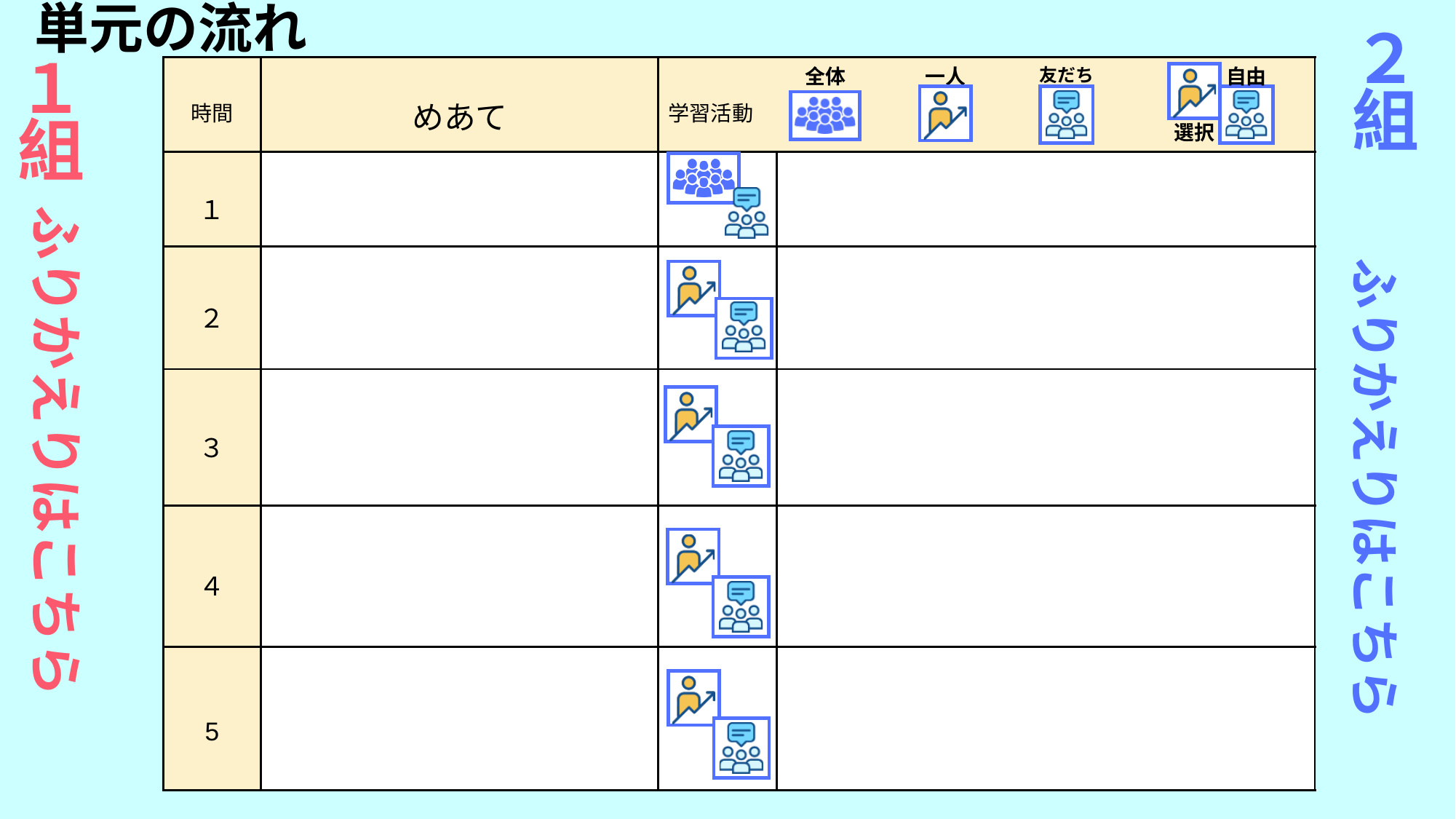

単元の流れ
２組
| 時間 | めあて | 学習活動 |  |
| --- | --- | --- | --- |
| １ |  |  |  |
| ２ |  |  |  |
| ３ |  |  |  |
| ４ |  |  |  |
| 5 |  |  |  |
全体
一人
友だち
自由
１組

選択
ふりかえりはこちら

ふりかえりはこちら